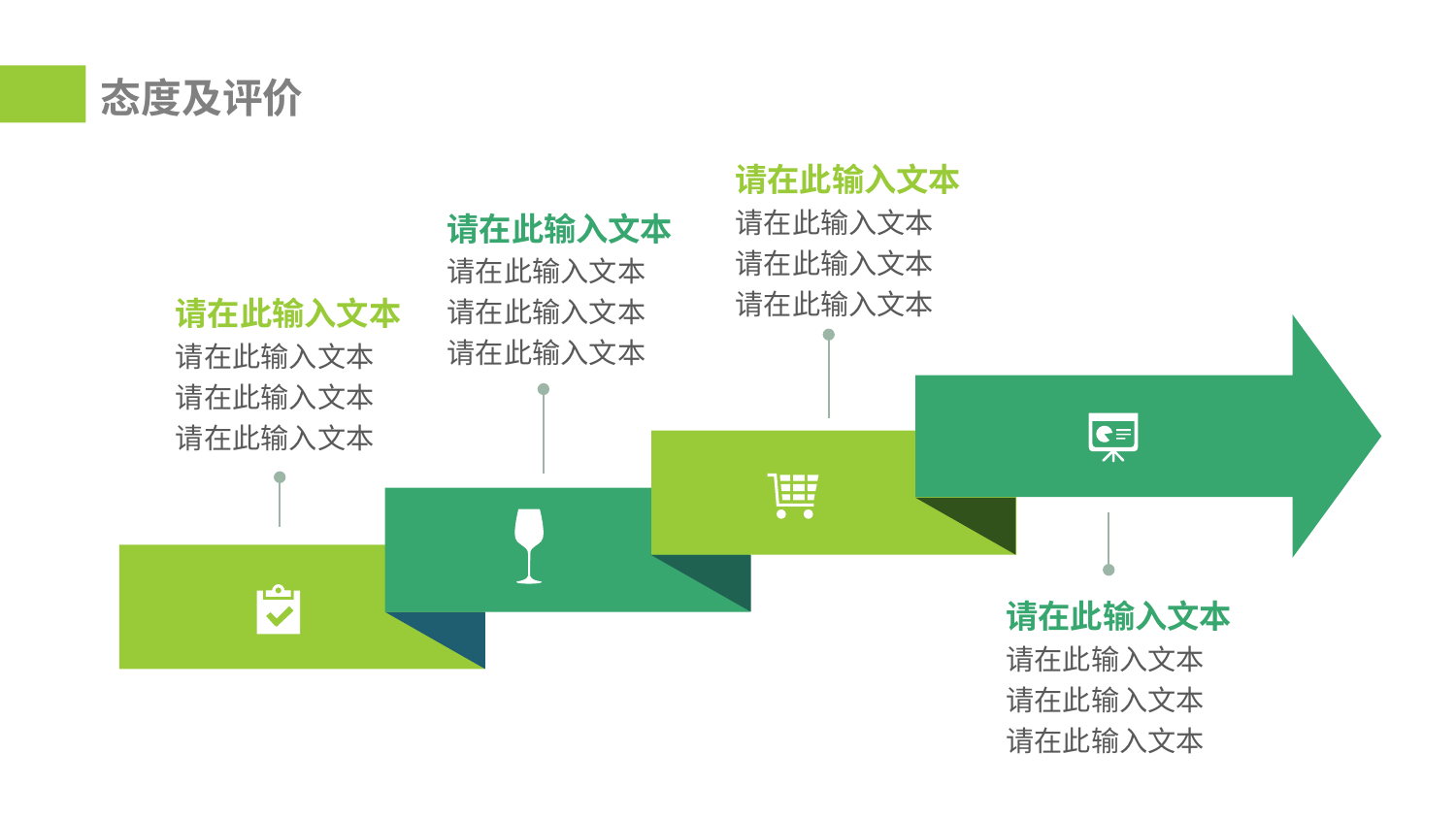

态度及评价
请在此输入文本
请在此输入文本
请在此输入文本
请在此输入文本
请在此输入文本
请在此输入文本
请在此输入文本
请在此输入文本
请在此输入文本
请在此输入文本
请在此输入文本
请在此输入文本

请在此输入文本
请在此输入文本
请在此输入文本
请在此输入文本